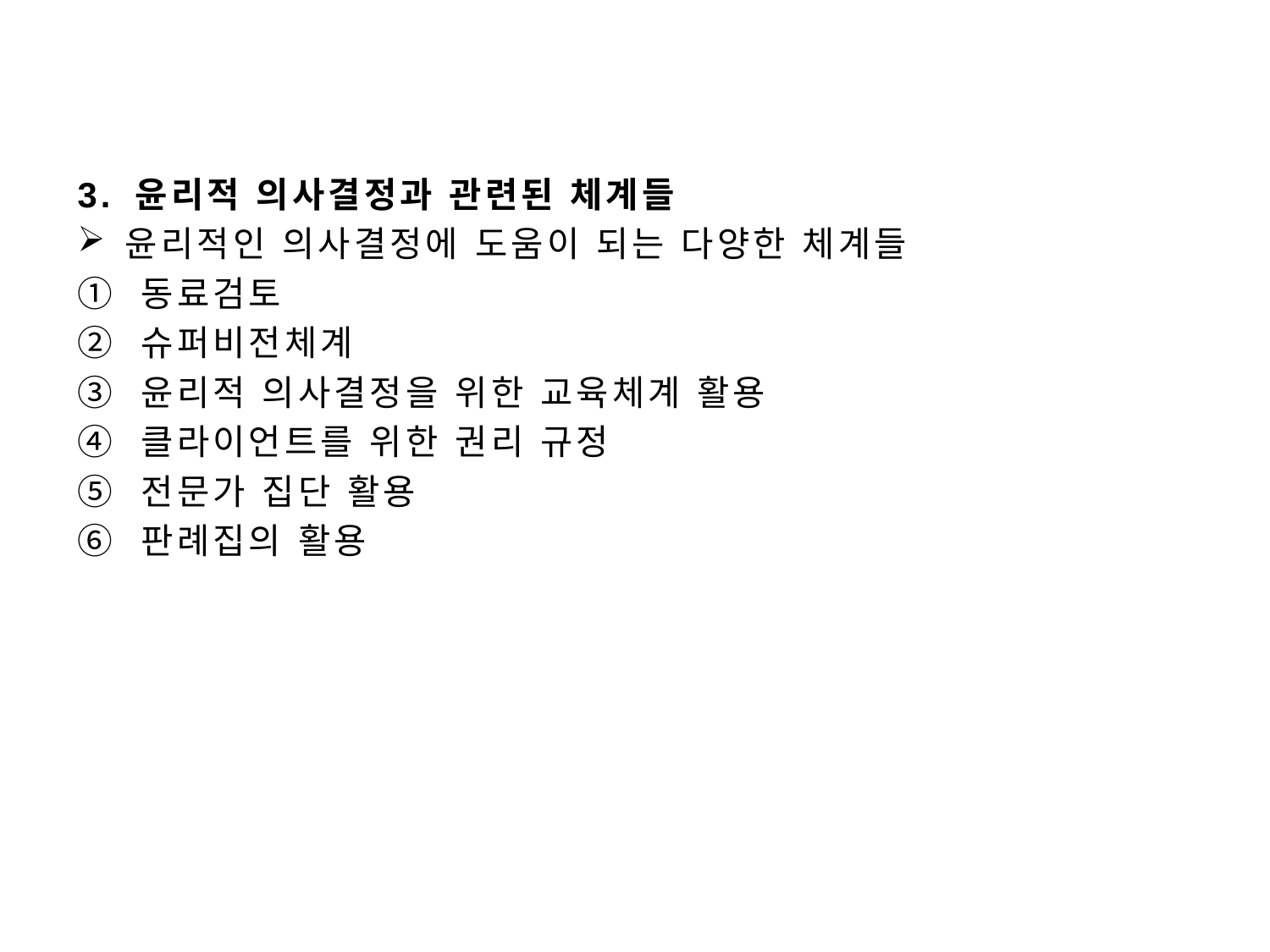

3. 윤리적 의사결정과 관련된 체계들
윤리적인 의사결정에 도움이 되는 다양한 체계들
동료검토
슈퍼비전체계
윤리적 의사결정을 위한 교육체계 활용
클라이언트를 위한 권리 규정
전문가 집단 활용
판례집의 활용